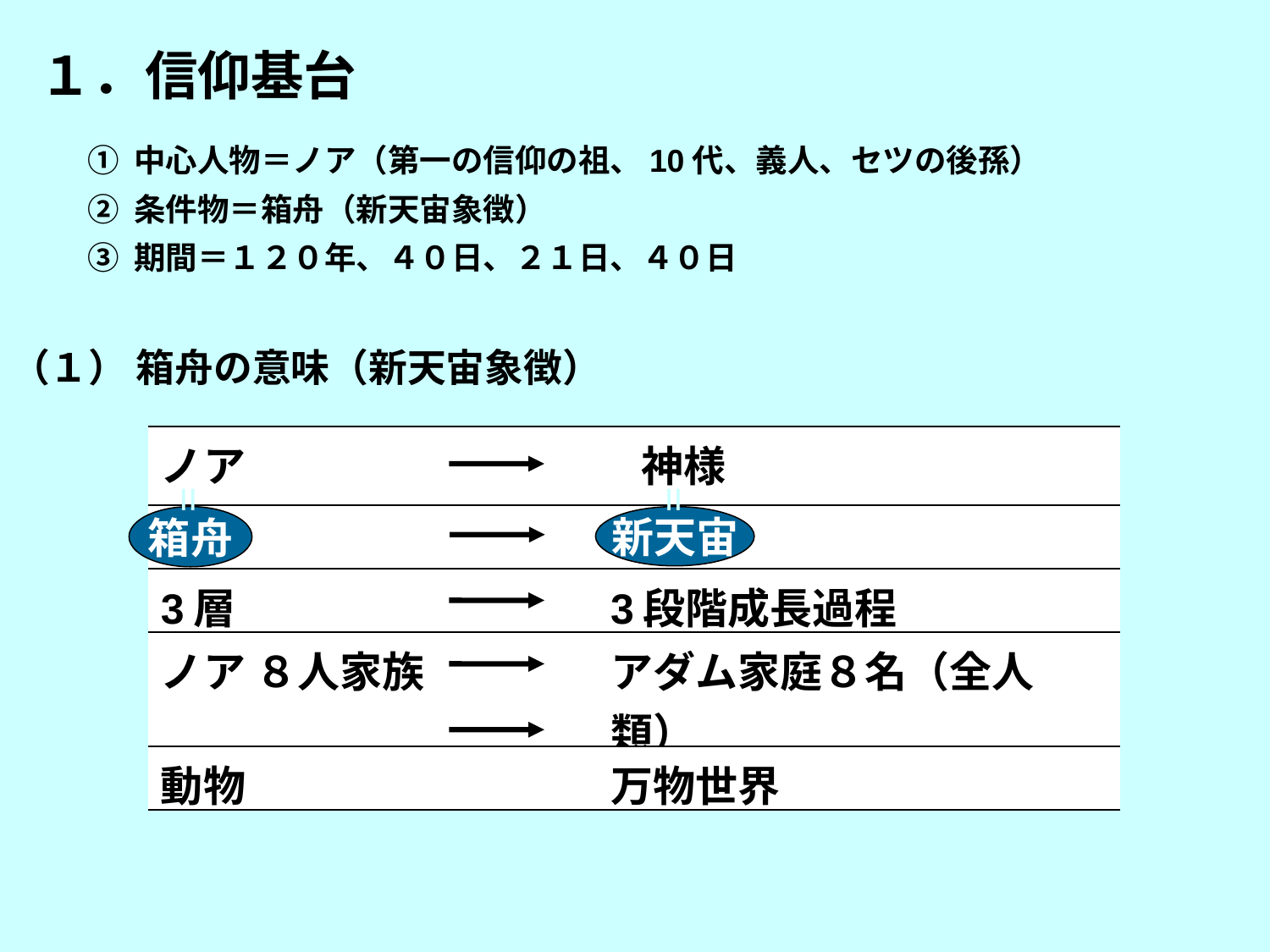

１．信仰基台
① 中心人物＝ノア（第一の信仰の祖、10代、義人、セツの後孫）
② 条件物＝箱舟（新天宙象徴）
③ 期間＝１２０年、４０日、２１日、４０日
（１） 箱舟の意味（新天宙象徴）
| ノア |  | 神様 |
| --- | --- | --- |
|  |  |  |
| 3層 |  | 3段階成長過程 |
| ノア ８人家族 |  | アダム家庭８名（全人類） |
| 動物 |  | 万物世界 |

=
=
箱舟
新天宙